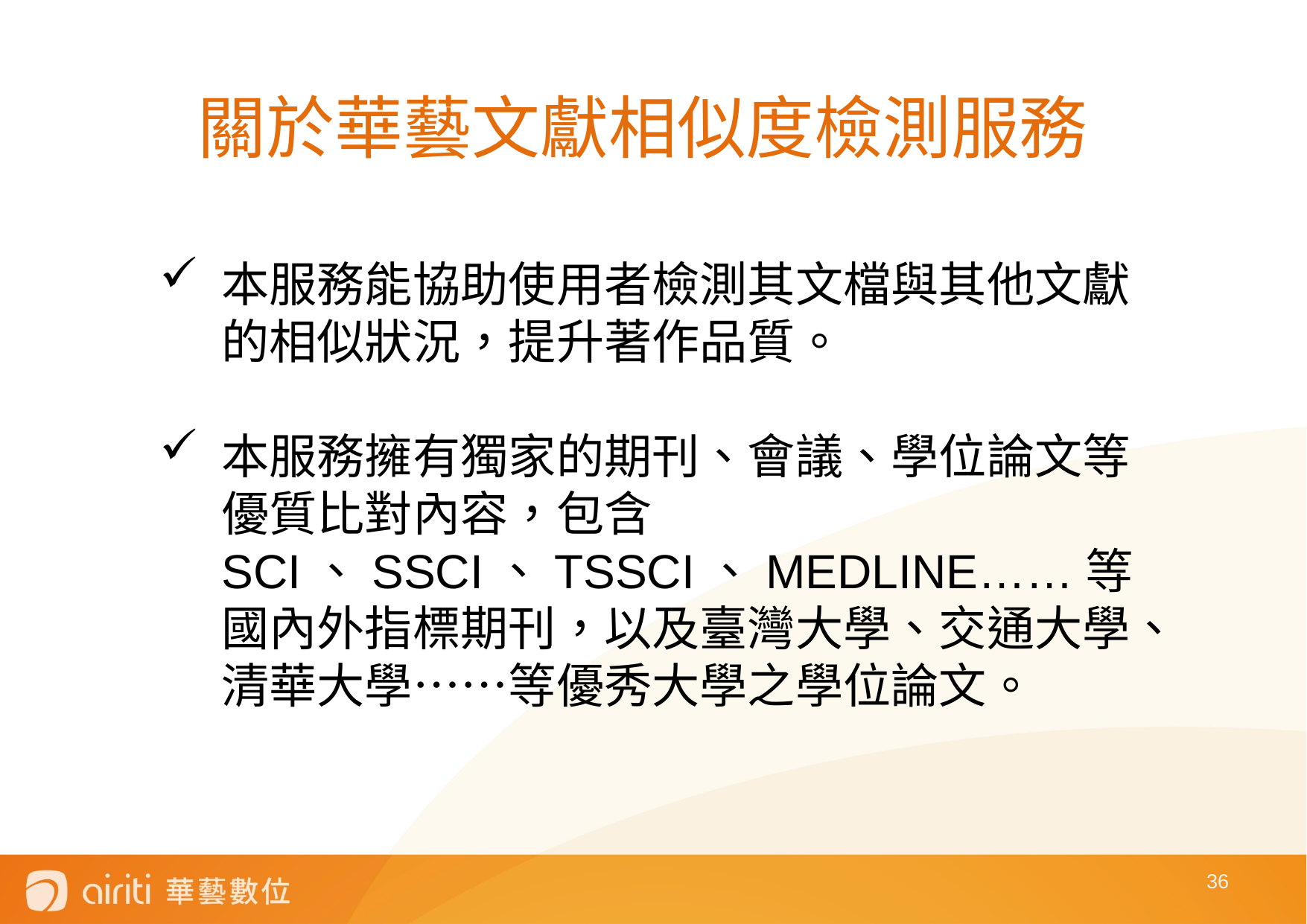

# 關於華藝文獻相似度檢測服務
本服務能協助使用者檢測其文檔與其他文獻的相似狀況，提升著作品質。

本服務擁有獨家的期刊、會議、學位論文等優質比對內容，包含SCI、SSCI、TSSCI、MEDLINE……等國內外指標期刊，以及臺灣大學、交通大學、清華大學……等優秀大學之學位論文。
36